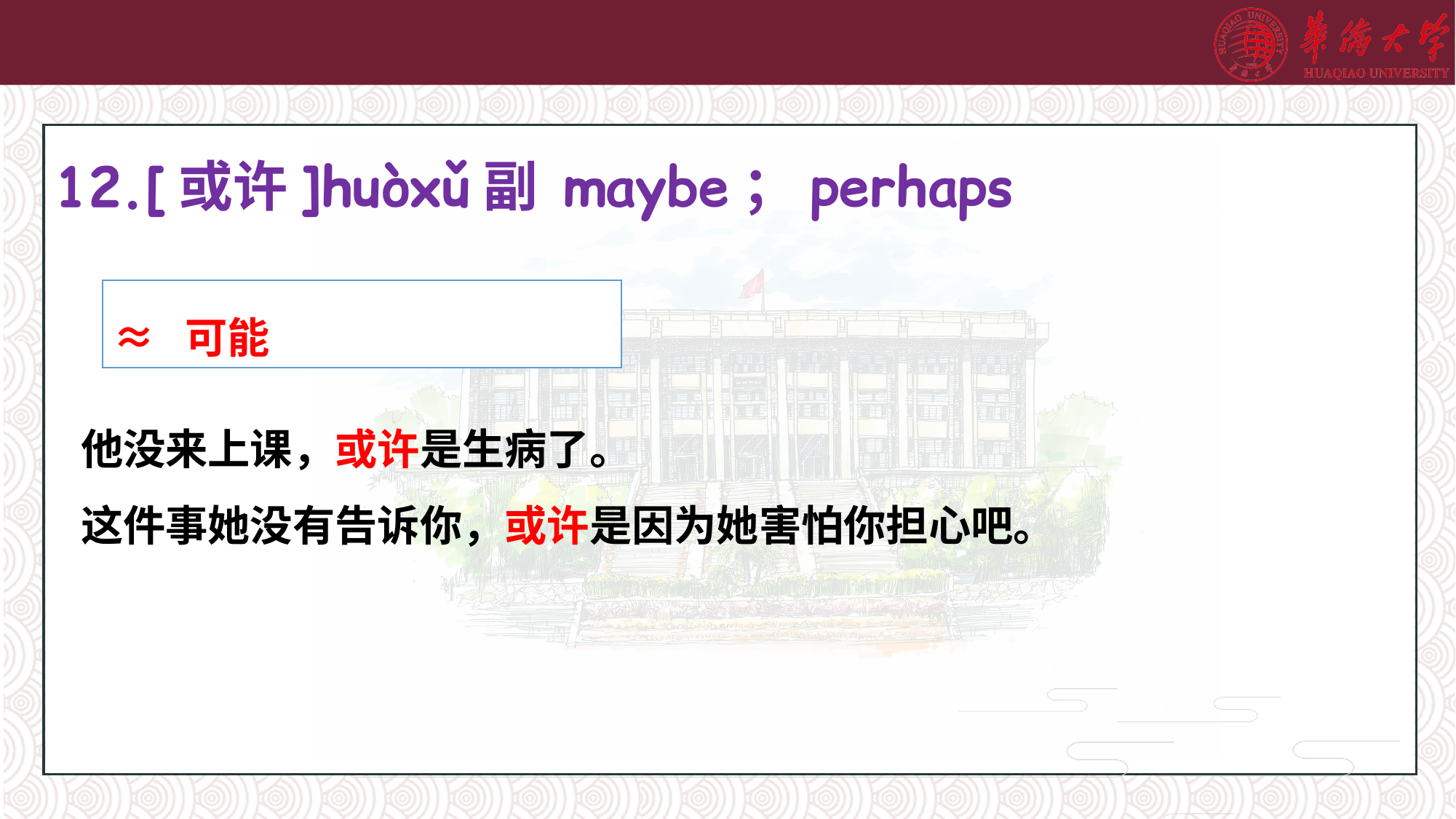

# 12.[或许]huòxǔ副 maybe；perhaps
≈  可能
他没来上课，或许是生病了。
这件事她没有告诉你，或许是因为她害怕你担心吧。